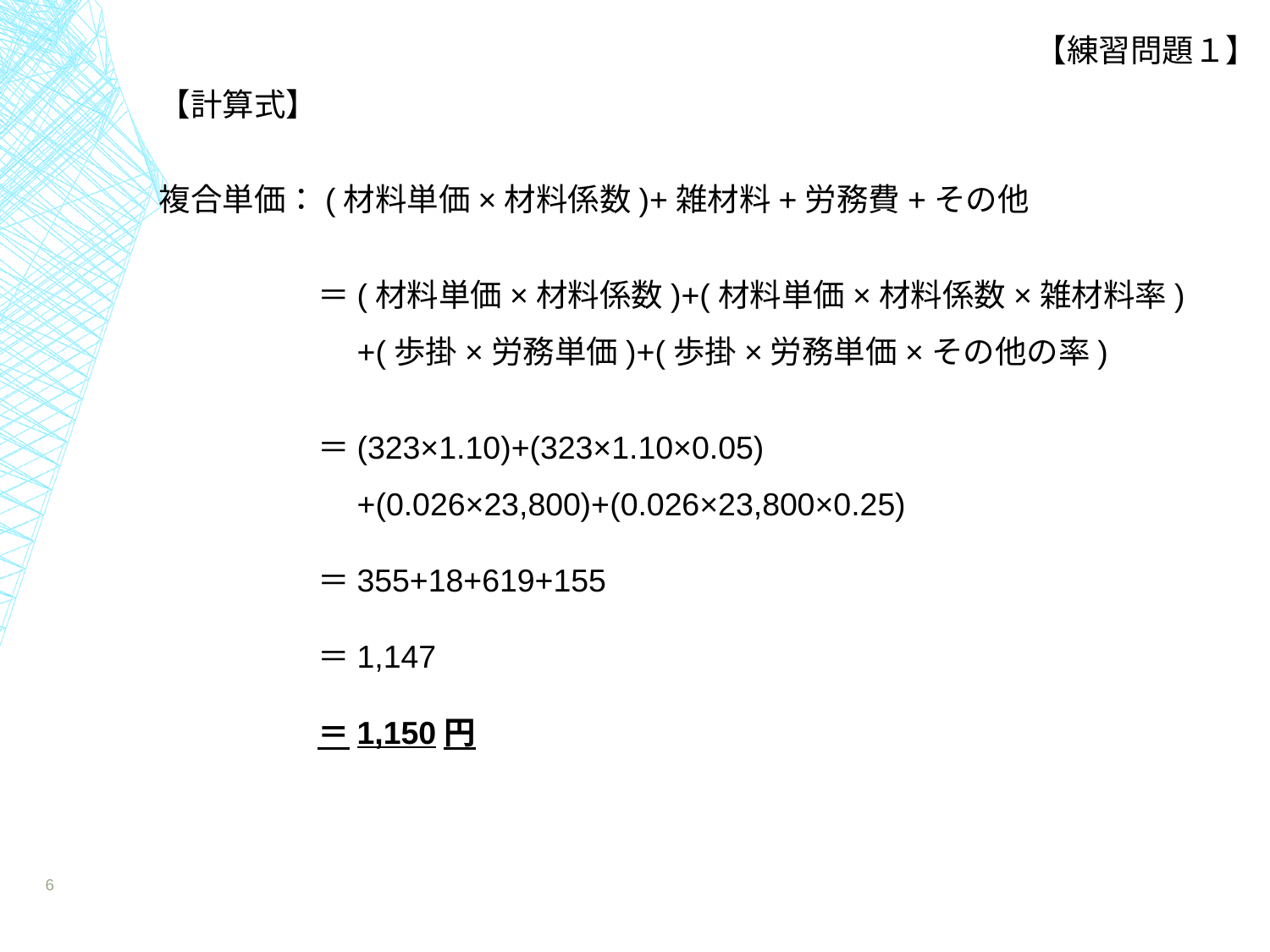

【練習問題１】
【計算式】

複合単価：(材料単価×材料係数)+雑材料+労務費+その他

	　＝(材料単価×材料係数)+(材料単価×材料係数×雑材料率)
　　　　　　+(歩掛×労務単価)+(歩掛×労務単価×その他の率)

	　＝(323×1.10)+(323×1.10×0.05)
	　　+(0.026×23,800)+(0.026×23,800×0.25)

	　＝355+18+619+155

	　＝1,147

	　＝1,150円
6